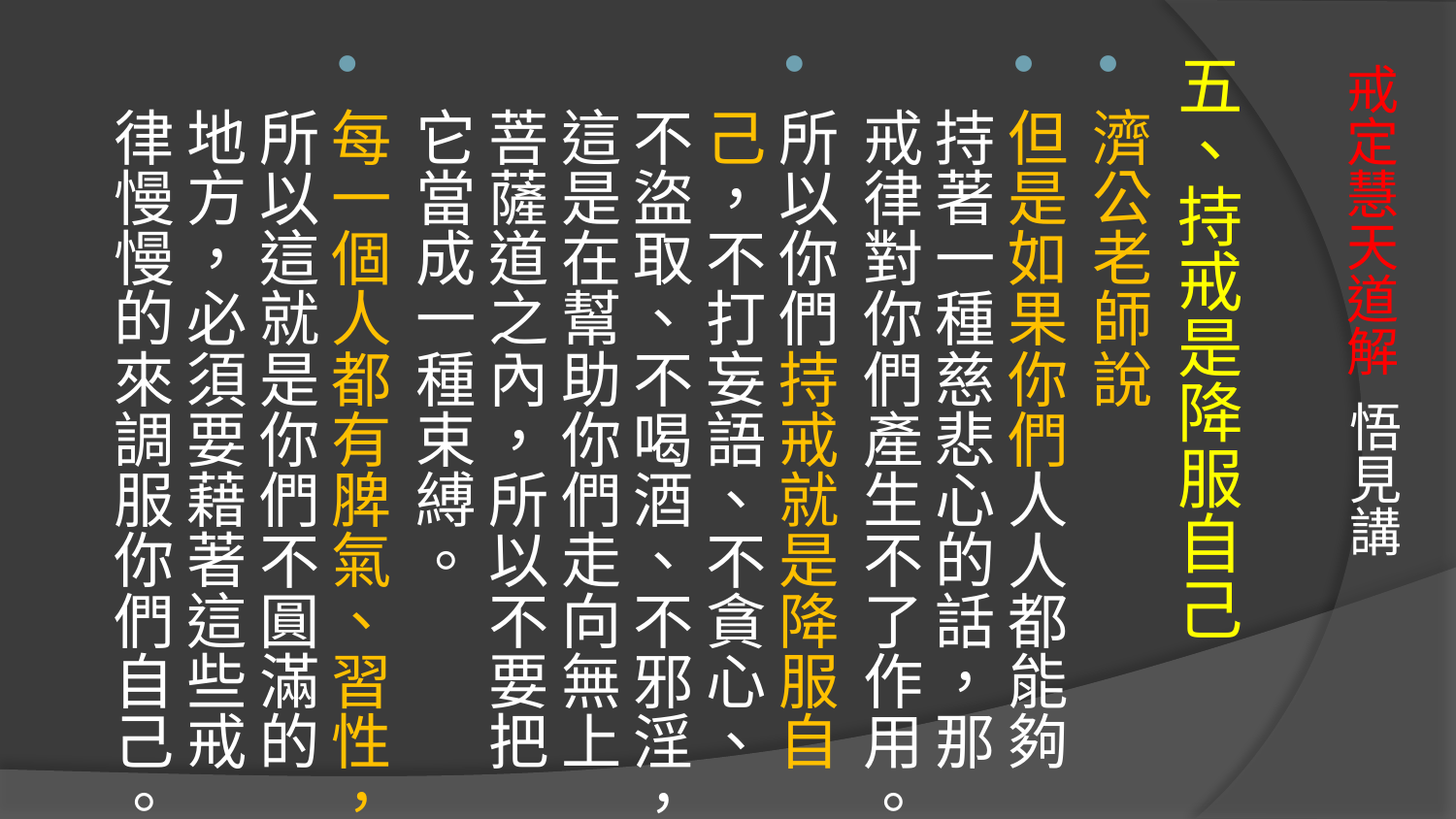

五、持戒是降服自己
濟公老師說
但是如果你們人人都能夠持著一種慈悲心的話，那戒律對你們產生不了作用。
所以你們持戒就是降服自己，不打妄語、不貪心、不盜取、不喝酒、不邪淫，這是在幫助你們走向無上菩薩道之內，所以不要把它當成一種束縛。
每一個人都有脾氣、習性，所以這就是你們不圓滿的地方，必須要藉著這些戒律慢慢的來調服你們自己。

# 戒定慧天道解  悟見講